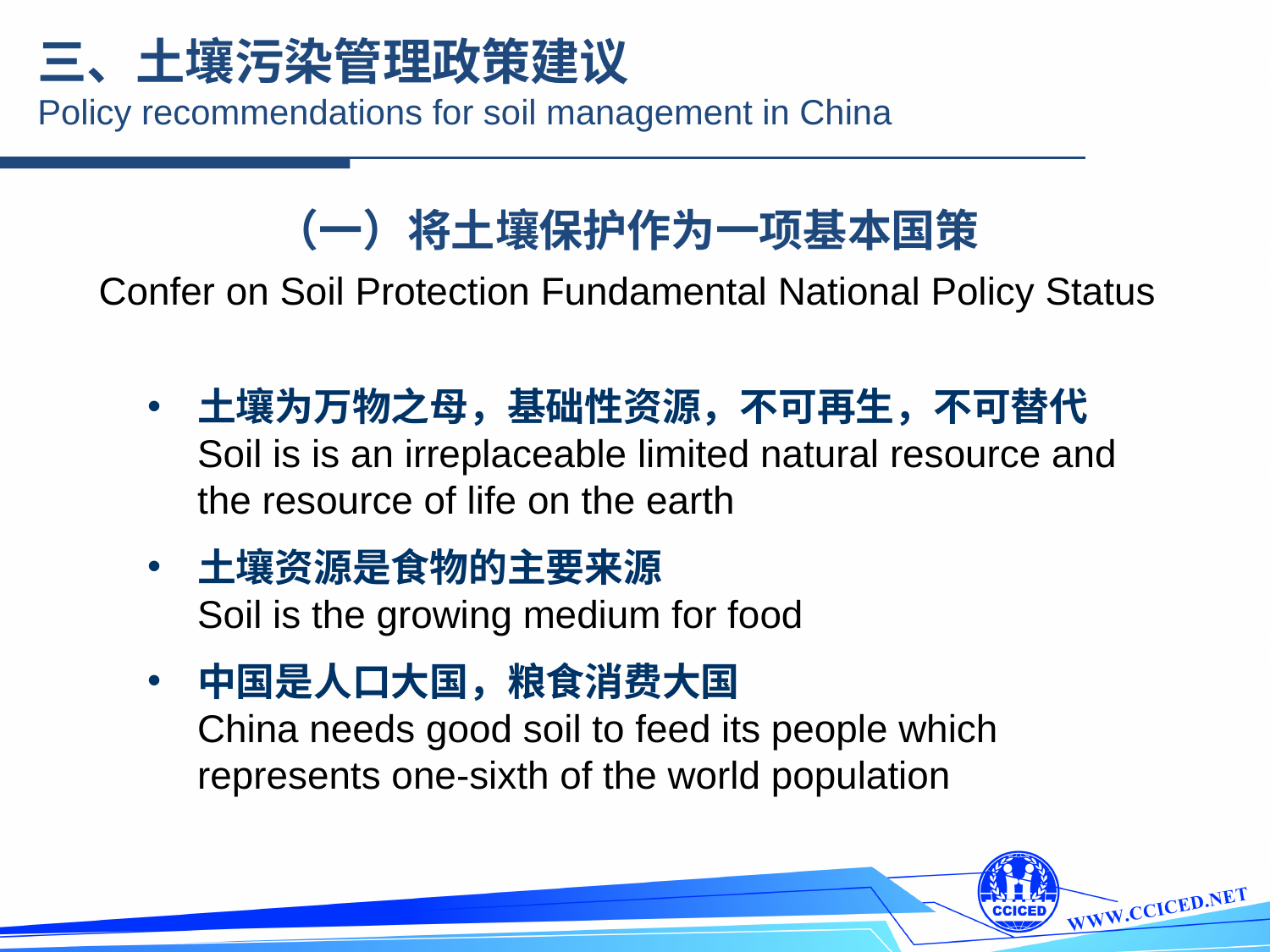

三、土壤污染管理政策建议
Policy recommendations for soil management in China
（一）将土壤保护作为一项基本国策
Confer on Soil Protection Fundamental National Policy Status
土壤为万物之母，基础性资源，不可再生，不可替代
Soil is is an irreplaceable limited natural resource and the resource of life on the earth
土壤资源是食物的主要来源
Soil is the growing medium for food
中国是人口大国，粮食消费大国
China needs good soil to feed its people which represents one-sixth of the world population